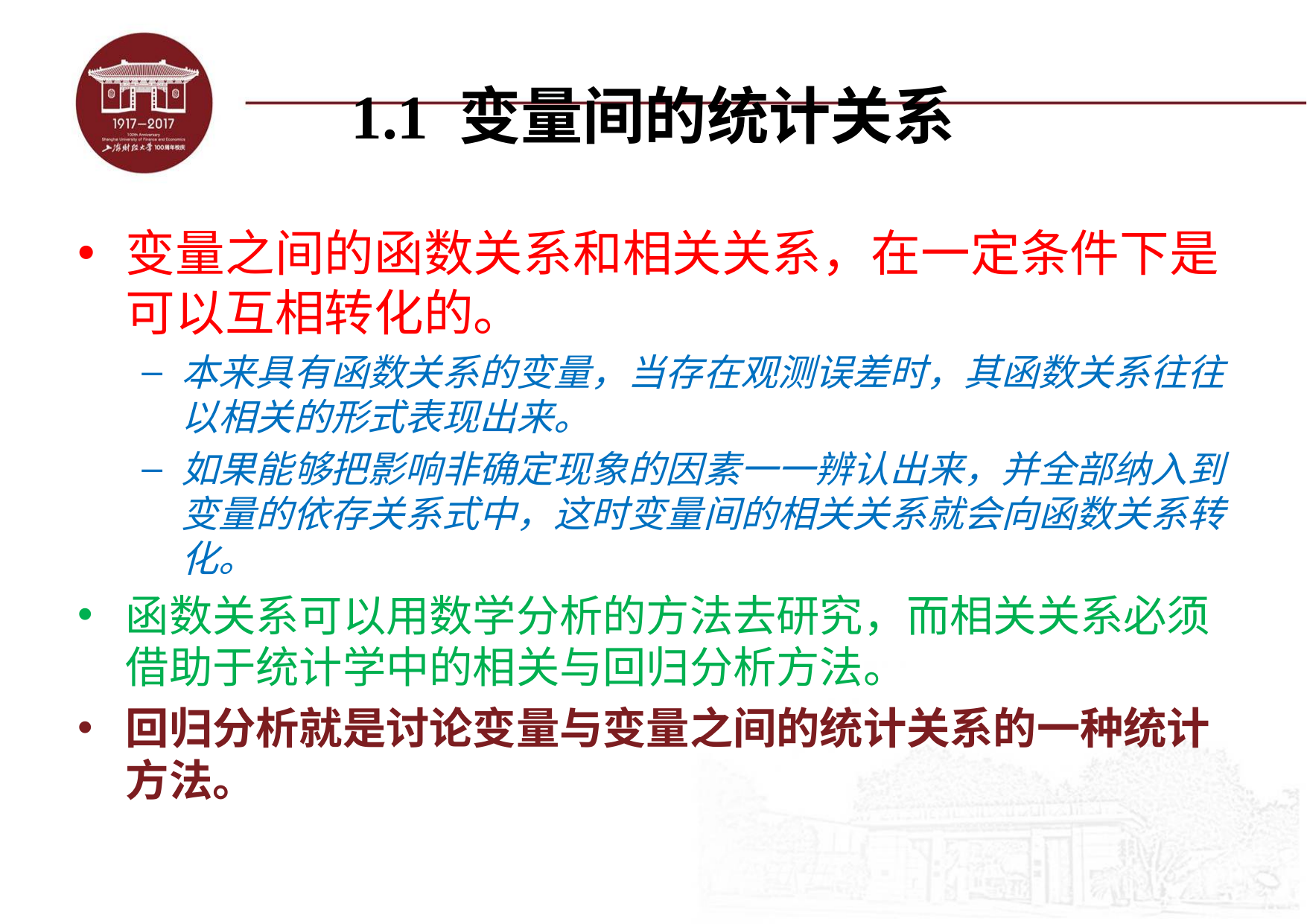

# 1.1 变量间的统计关系
变量之间的函数关系和相关关系，在一定条件下是可以互相转化的。
本来具有函数关系的变量，当存在观测误差时，其函数关系往往以相关的形式表现出来。
如果能够把影响非确定现象的因素一一辨认出来，并全部纳入到变量的依存关系式中，这时变量间的相关关系就会向函数关系转化。
函数关系可以用数学分析的方法去研究，而相关关系必须借助于统计学中的相关与回归分析方法。
回归分析就是讨论变量与变量之间的统计关系的一种统计方法。